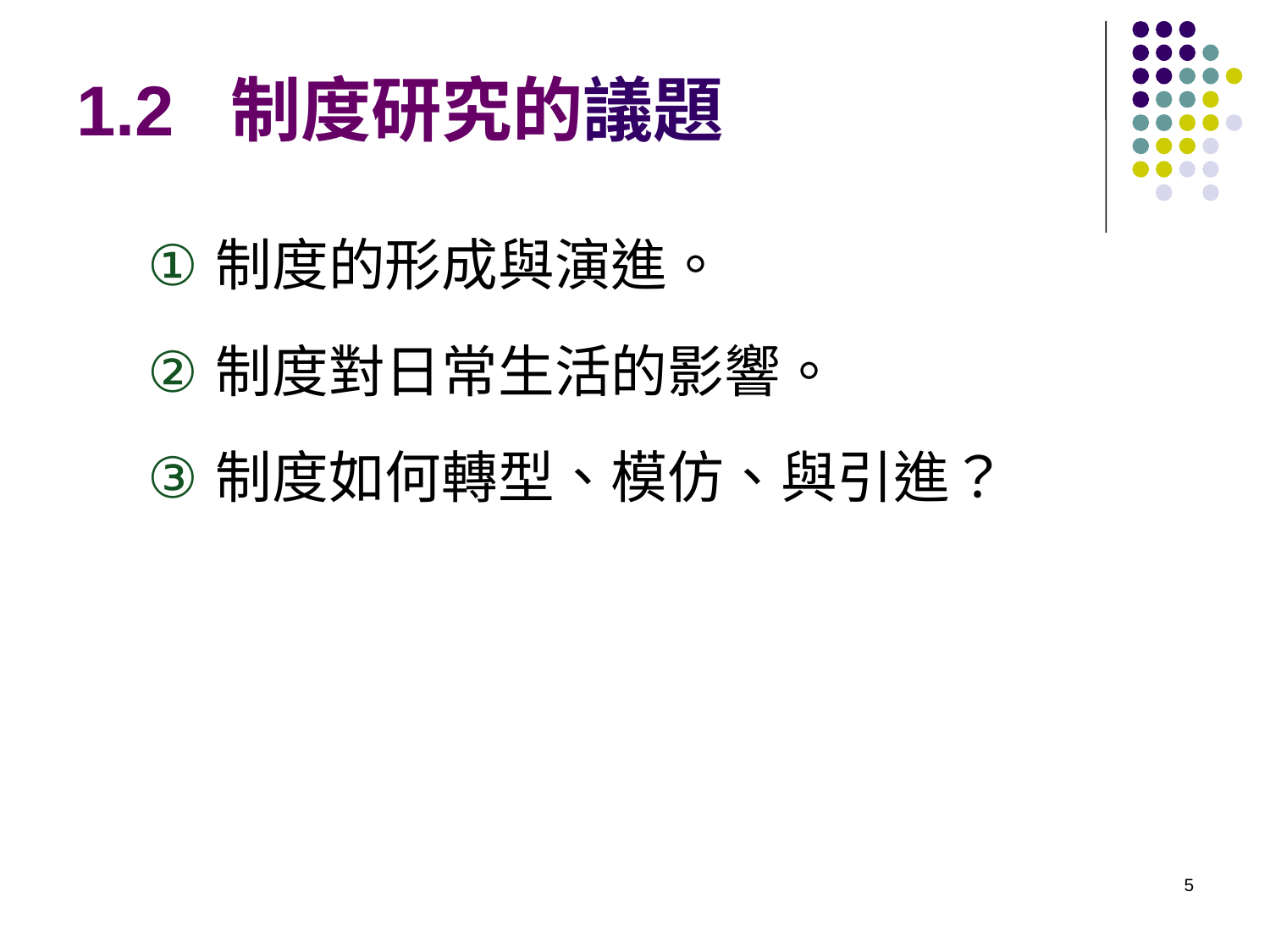

# 1.2  制度研究的議題
制度的形成與演進。
制度對日常生活的影響。
制度如何轉型、模仿、與引進？

5